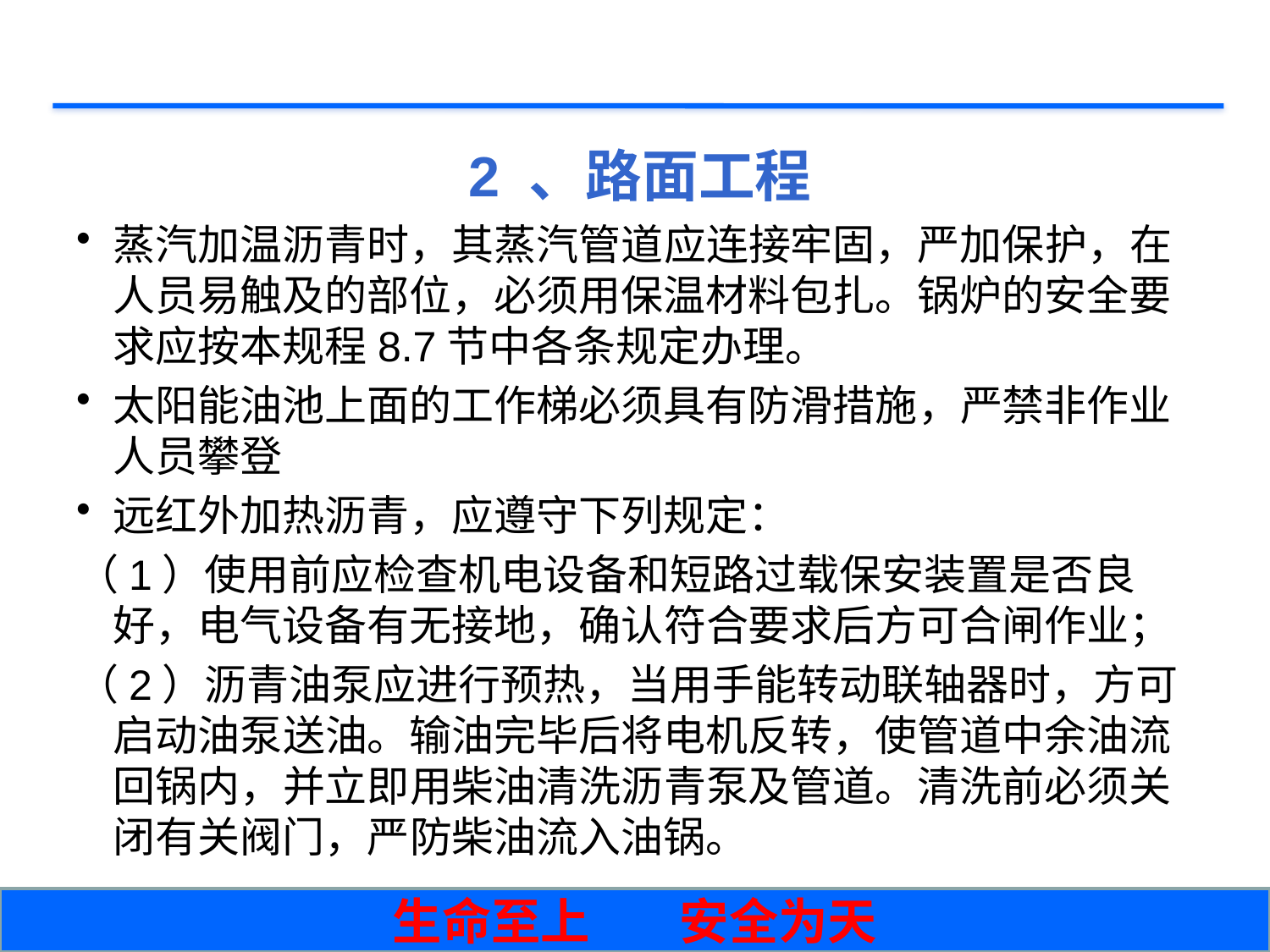

# 2 、路面工程
蒸汽加温沥青时，其蒸汽管道应连接牢固，严加保护，在人员易触及的部位，必须用保温材料包扎。锅炉的安全要求应按本规程8.7节中各条规定办理。
太阳能油池上面的工作梯必须具有防滑措施，严禁非作业人员攀登
远红外加热沥青，应遵守下列规定：
（1）使用前应检查机电设备和短路过载保安装置是否良好，电气设备有无接地，确认符合要求后方可合闸作业；
（2）沥青油泵应进行预热，当用手能转动联轴器时，方可启动油泵送油。输油完毕后将电机反转，使管道中余油流回锅内，并立即用柴油清洗沥青泵及管道。清洗前必须关闭有关阀门，严防柴油流入油锅。